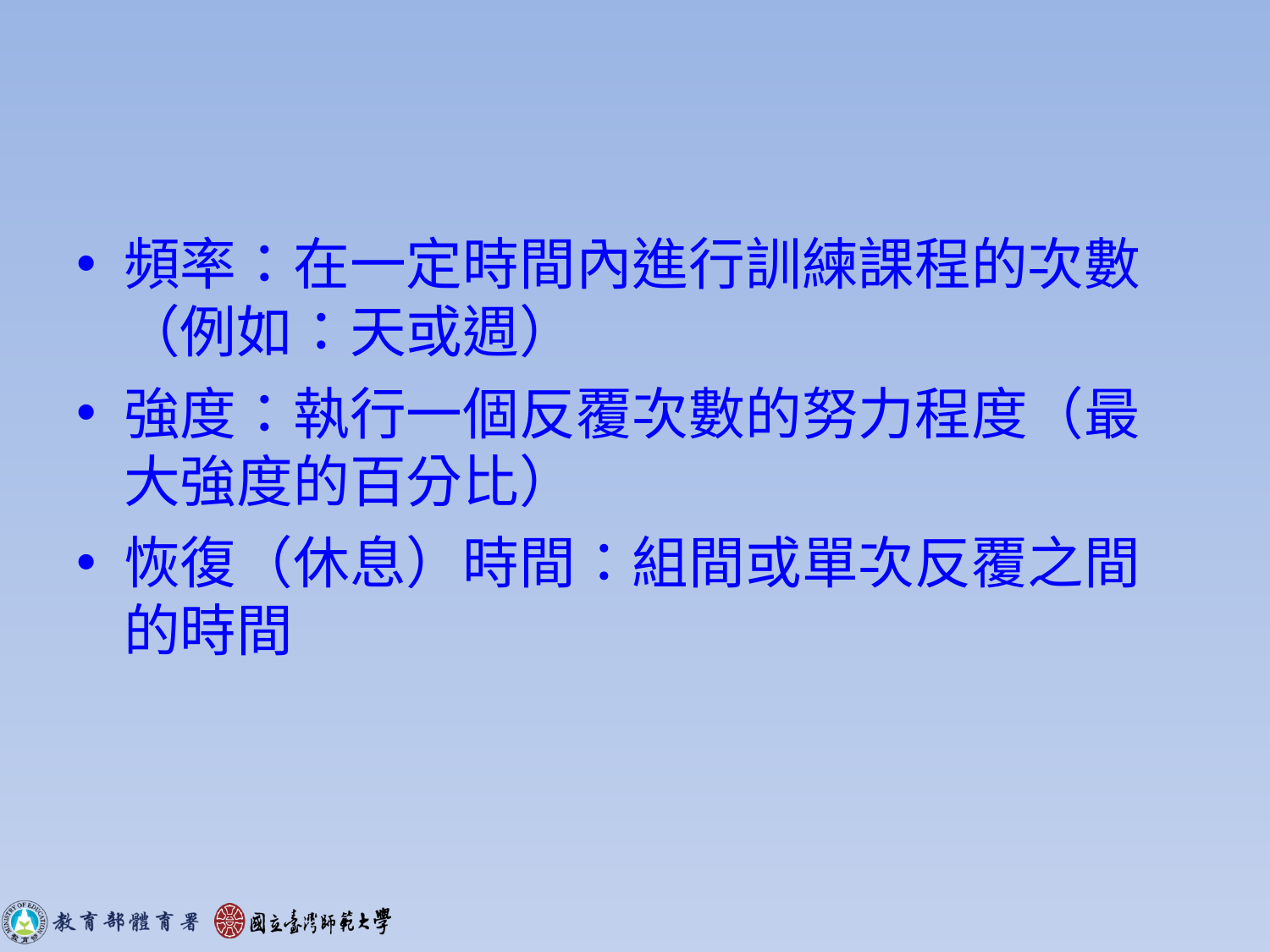

#
頻率：在一定時間內進行訓練課程的次數（例如：天或週）
強度：執行一個反覆次數的努力程度（最大強度的百分比）
恢復（休息）時間：組間或單次反覆之間的時間